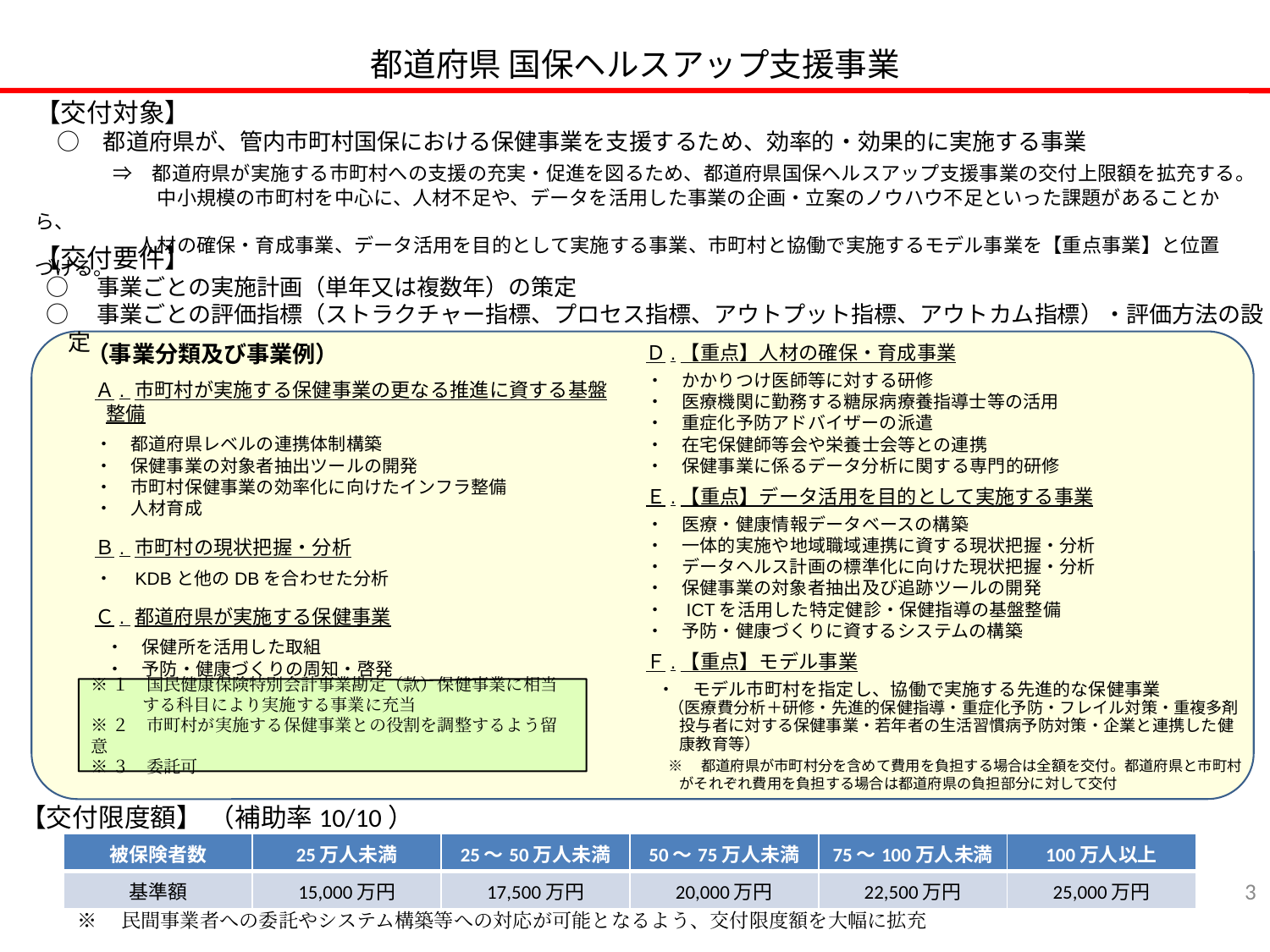

都道府県 国保ヘルスアップ支援事業
【交付対象】
　○　都道府県が、管内市町村国保における保健事業を支援するため、効率的・効果的に実施する事業
　　　⇒　都道府県が実施する市町村への支援の充実・促進を図るため、都道府県国保ヘルスアップ支援事業の交付上限額を拡充する。
　　　　　 　中小規模の市町村を中心に、人材不足や、データを活用した事業の企画・立案のノウハウ不足といった課題があることから、
　　　　　 人材の確保・育成事業、データ活用を目的として実施する事業、市町村と協働で実施するモデル事業を【重点事業】と位置づける。
【交付要件】
○　事業ごとの実施計画（単年又は複数年）の策定
○　事業ごとの評価指標（ストラクチャー指標、プロセス指標、アウトプット指標、アウトカム指標）・評価方法の設定

（事業分類及び事業例）
Ｄ.【重点】人材の確保・育成事業

・　かかりつけ医師等に対する研修
・　医療機関に勤務する糖尿病療養指導士等の活用
・　重症化予防アドバイザーの派遣
・　在宅保健師等会や栄養士会等との連携
・　保健事業に係るデータ分析に関する専門的研修

Ｅ.【重点】データ活用を目的として実施する事業

・　医療・健康情報データベースの構築
・　一体的実施や地域職域連携に資する現状把握・分析
・　データヘルス計画の標準化に向けた現状把握・分析
・　保健事業の対象者抽出及び追跡ツールの開発
・　ICTを活用した特定健診・保健指導の基盤整備
・　予防・健康づくりに資するシステムの構築

Ｆ.【重点】モデル事業

・　モデル市町村を指定し、協働で実施する先進的な保健事業
（医療費分析＋研修・先進的保健指導・重症化予防・フレイル対策・重複多剤投与者に対する保健事業・若年者の生活習慣病予防対策・企業と連携した健康教育等）

※　都道府県が市町村分を含めて費用を負担する場合は全額を交付。都道府県と市町村がそれぞれ費用を負担する場合は都道府県の負担部分に対して交付
Ａ. 市町村が実施する保健事業の更なる推進に資する基盤整備

・　都道府県レベルの連携体制構築
・　保健事業の対象者抽出ツールの開発
・　市町村保健事業の効率化に向けたインフラ整備
・　人材育成

Ｂ. 市町村の現状把握・分析

・　KDBと他のDBを合わせた分析

Ｃ. 都道府県が実施する保健事業

・　保健所を活用した取組
・　予防・健康づくりの周知・啓発
※１　国民健康保険特別会計事業勘定（款）保健事業に相当
　　　する科目により実施する事業に充当
※２　市町村が実施する保健事業との役割を調整するよう留意
※３　委託可
【交付限度額】 （補助率10/10）
| 被保険者数 | 25万人未満 | 25～50万人未満 | 50～75万人未満 | 75～100万人未満 | 100万人以上 |
| --- | --- | --- | --- | --- | --- |
| 基準額 | 15,000万円 | 17,500万円 | 20,000万円 | 22,500万円 | 25,000万円 |
3
※　民間事業者への委託やシステム構築等への対応が可能となるよう、交付限度額を大幅に拡充